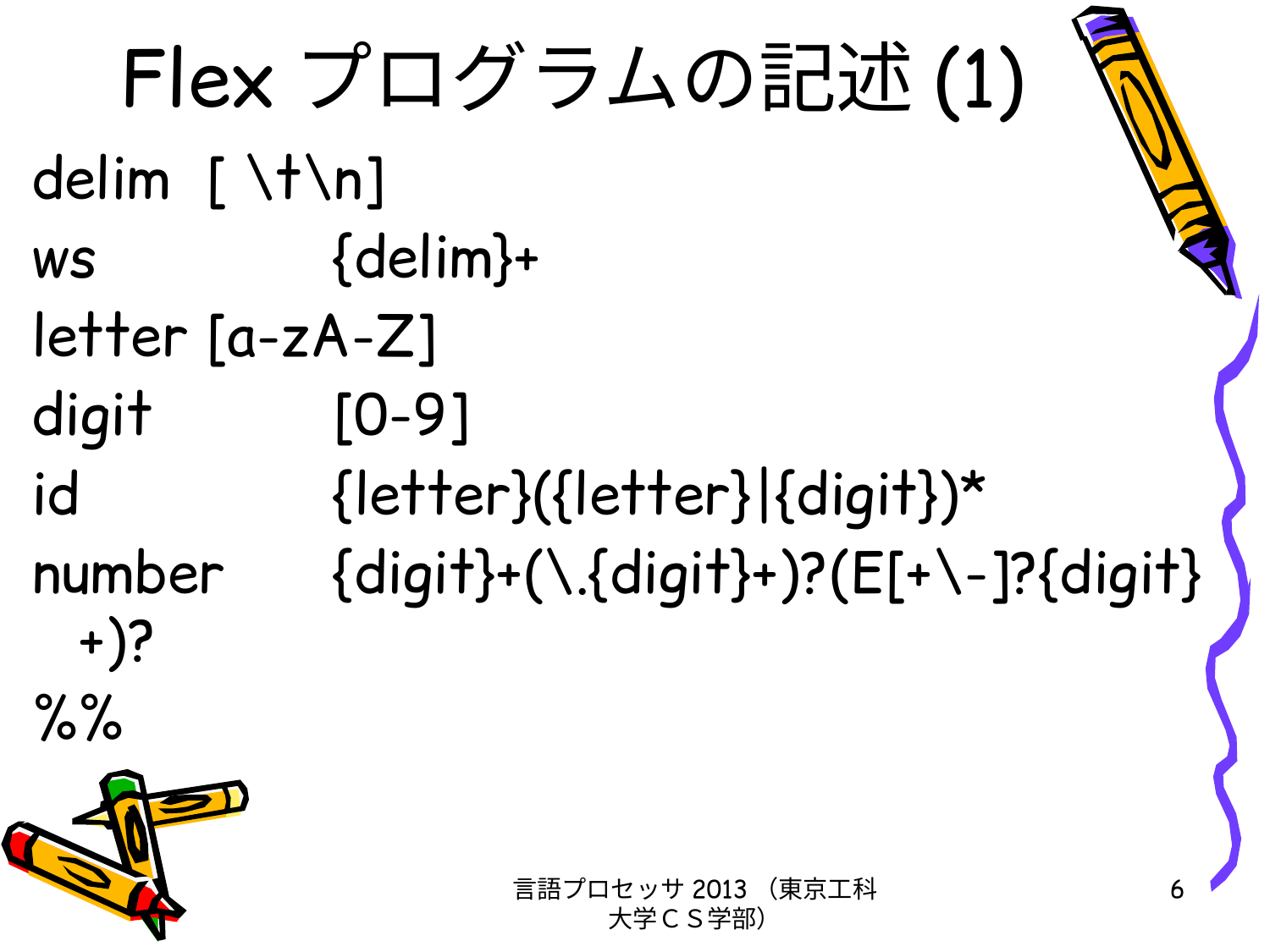

# Flexプログラムの記述(1)
delim	[ \t\n]
ws		{delim}+
letter	[a-zA-Z]
digit		[0-9]
id		{letter}({letter}|{digit})*
number	{digit}+(\.{digit}+)?(E[+\-]?{digit}+)?
%%
言語プロセッサ2013（東京工科大学ＣＳ学部）
6